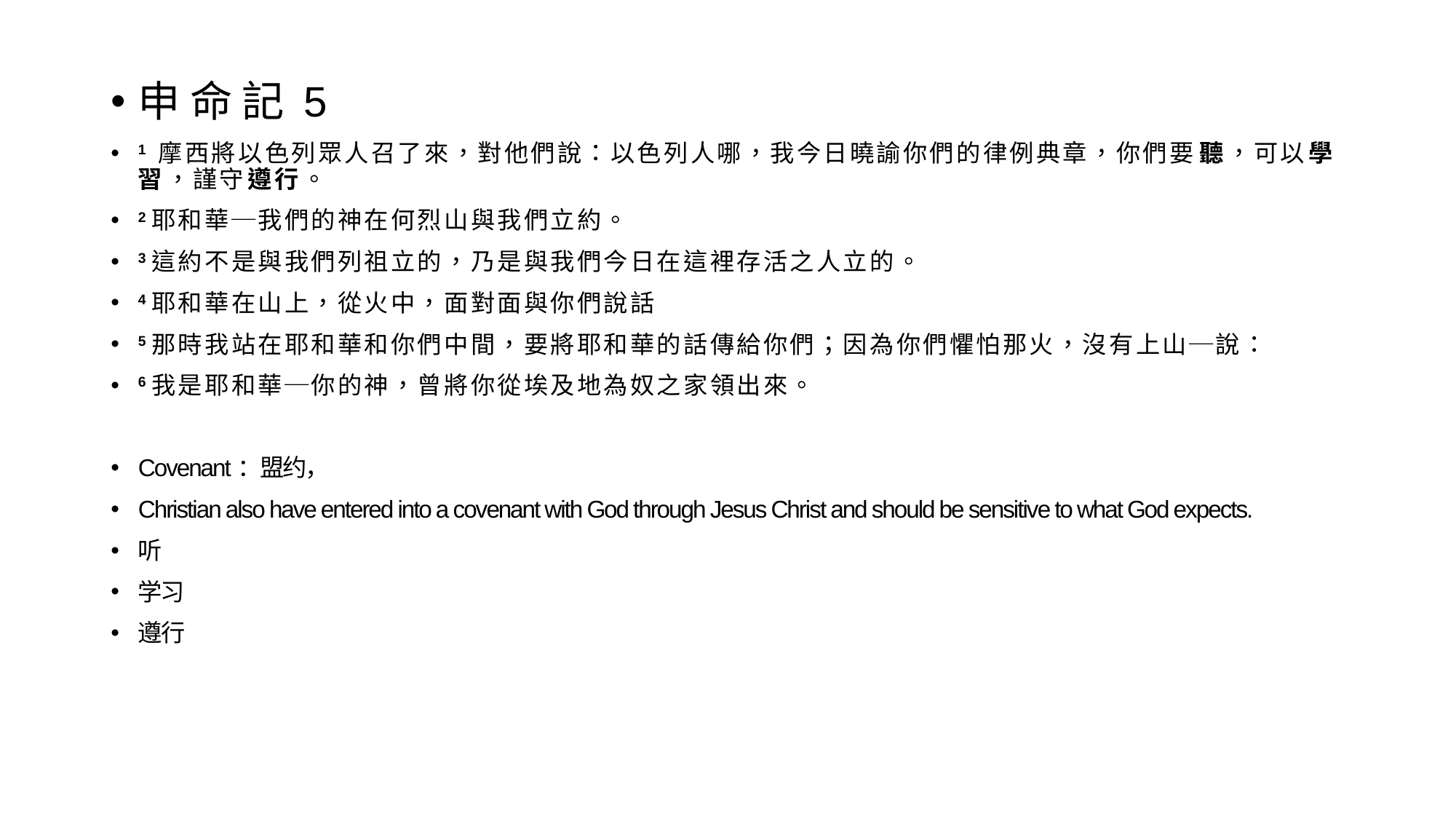

申 命 記 5
1 摩 西 將 以 色 列 眾 人 召 了 來 ， 對 他 們 說 ： 以 色 列 人 哪 ， 我 今 日 曉 諭 你 們 的 律 例 典 章 ， 你 們 要 聽 ， 可 以 學 習 ， 謹 守 遵 行 。
2 耶 和 華 ─ 我 們 的 神 在 何 烈 山 與 我 們 立 約 。
3 這 約 不 是 與 我 們 列 祖 立 的 ， 乃 是 與 我 們 今 日 在 這 裡 存 活 之 人 立 的 。
4 耶 和 華 在 山 上 ， 從 火 中 ， 面 對 面 與 你 們 說 話
5 那 時 我 站 在 耶 和 華 和 你 們 中 間 ， 要 將 耶 和 華 的 話 傳 給 你 們 ； 因 為 你 們 懼 怕 那 火 ， 沒 有 上 山 ─ 說 ：
6 我 是 耶 和 華 ─ 你 的 神 ， 曾 將 你 從 埃 及 地 為 奴 之 家 領 出 來 。

Covenant：盟约，
Christian also have entered into a covenant with God through Jesus Christ and should be sensitive to what God expects.
听
学习
遵行